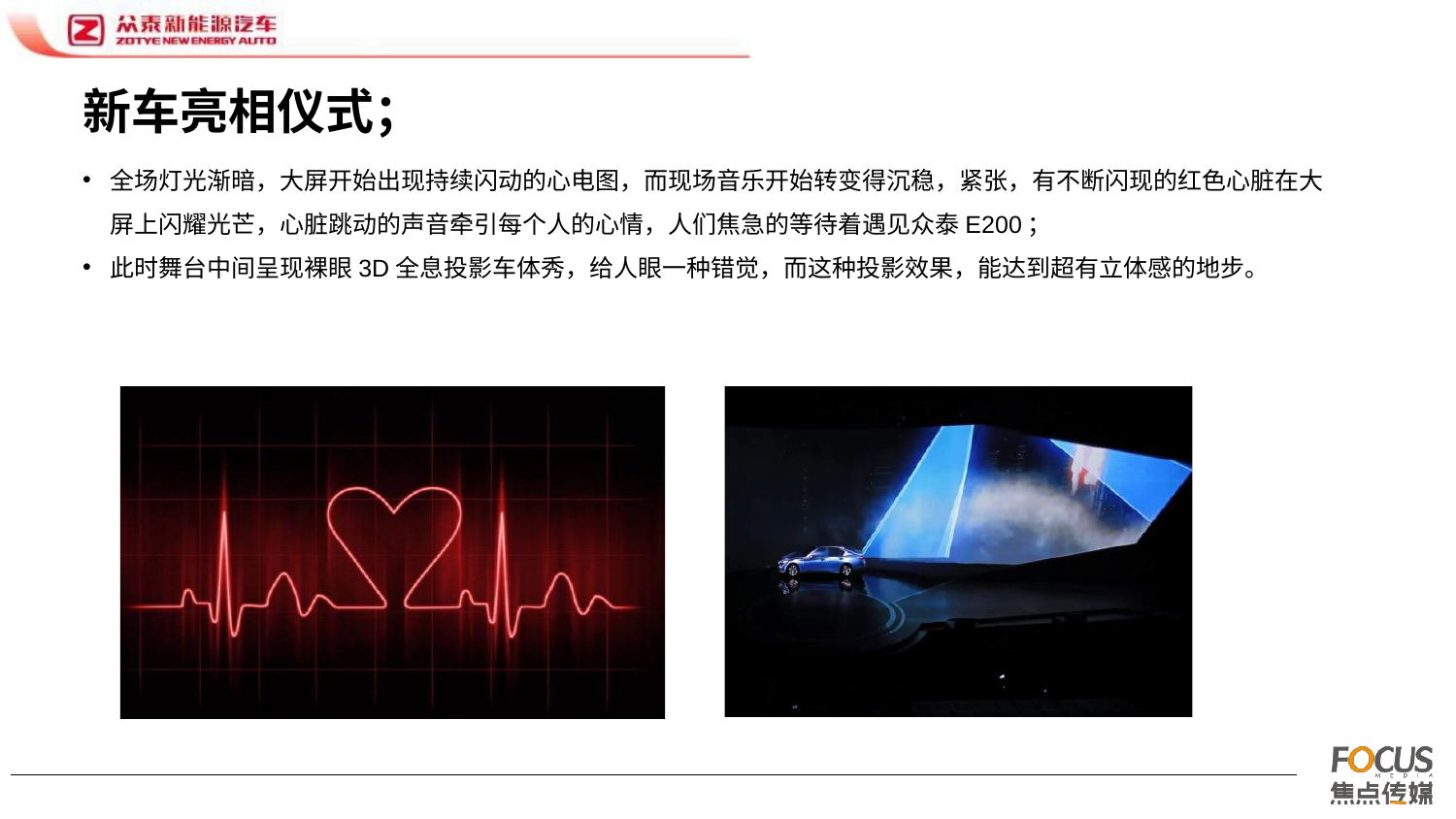

# 新车亮相仪式；
全场灯光渐暗，大屏开始出现持续闪动的心电图，而现场音乐开始转变得沉稳，紧张，有不断闪现的红色心脏在大
屏上闪耀光芒，心脏跳动的声音牵引每个人的心情，人们焦急的等待着遇见众泰E200；
此时舞台中间呈现裸眼3D全息投影车体秀，给人眼一种错觉，而这种投影效果，能达到超有立体感的地步。